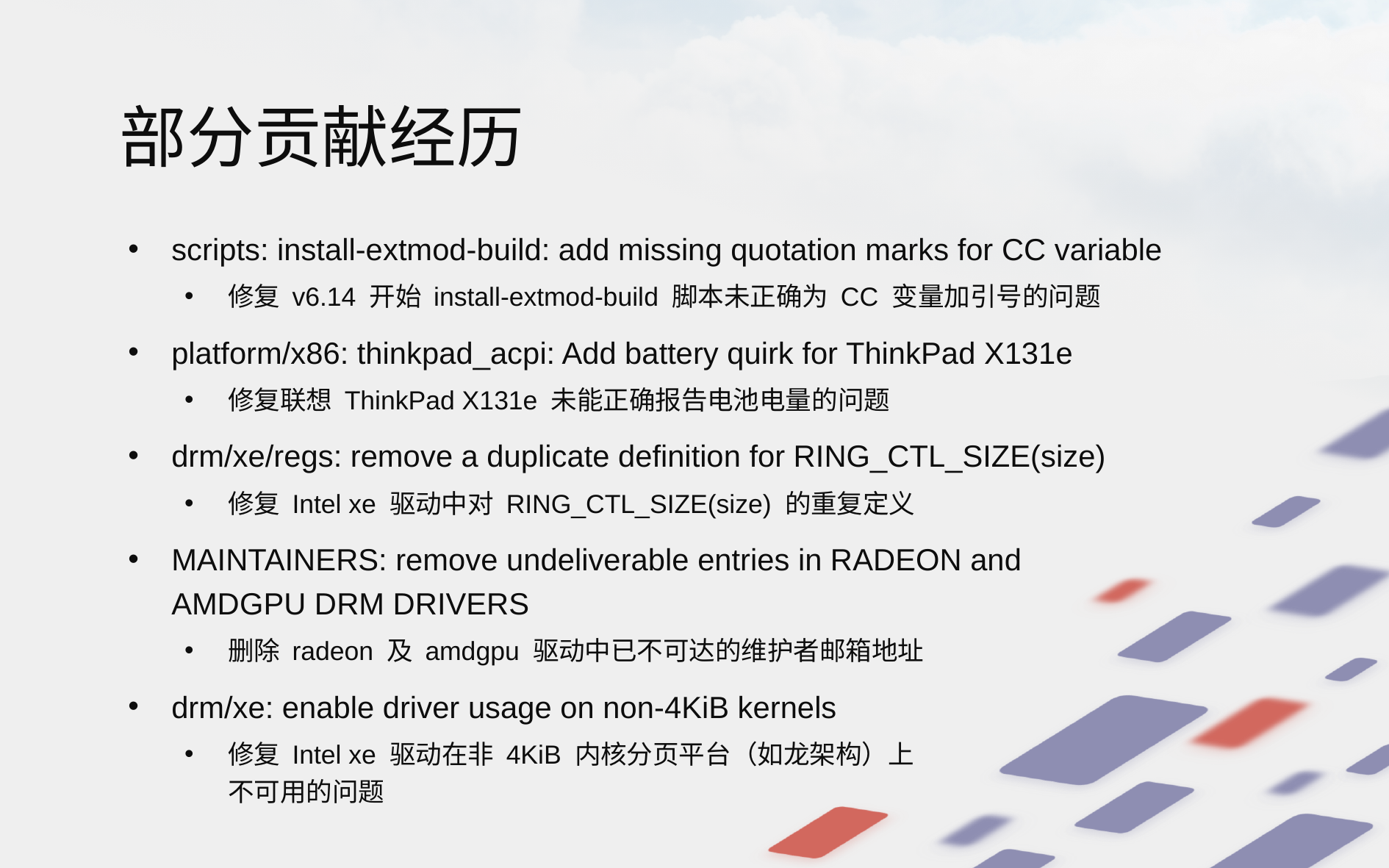

# 部分贡献经历
scripts: install-extmod-build: add missing quotation marks for CC variable
修复 v6.14 开始 install-extmod-build 脚本未正确为 CC 变量加引号的问题
platform/x86: thinkpad_acpi: Add battery quirk for ThinkPad X131e
修复联想 ThinkPad X131e 未能正确报告电池电量的问题
drm/xe/regs: remove a duplicate definition for RING_CTL_SIZE(size)
修复 Intel xe 驱动中对 RING_CTL_SIZE(size) 的重复定义
MAINTAINERS: remove undeliverable entries in RADEON and
AMDGPU DRM DRIVERS
删除 radeon 及 amdgpu 驱动中已不可达的维护者邮箱地址
drm/xe: enable driver usage on non-4KiB kernels
修复 Intel xe 驱动在非 4KiB 内核分页平台（如龙架构）上
不可用的问题